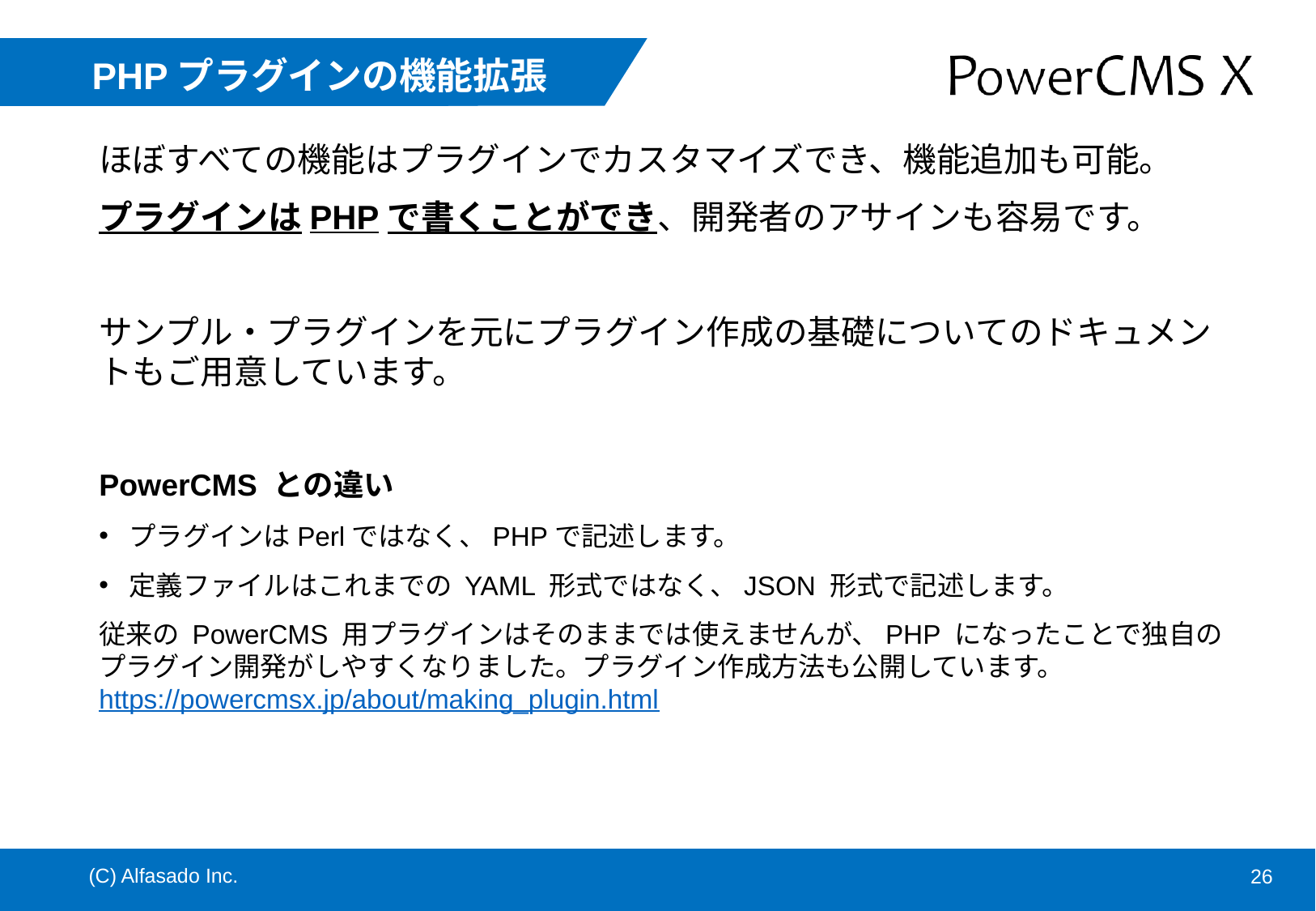

# PHPプラグインの機能拡張
ほぼすべての機能はプラグインでカスタマイズでき、機能追加も可能。
プラグインはPHPで書くことができ、開発者のアサインも容易です。

サンプル・プラグインを元にプラグイン作成の基礎についてのドキュメントもご用意しています。

PowerCMS との違い
プラグインはPerlではなく、PHPで記述します。
定義ファイルはこれまでの YAML 形式ではなく、JSON 形式で記述します。
従来の PowerCMS 用プラグインはそのままでは使えませんが、PHP になったことで独自のプラグイン開発がしやすくなりました。プラグイン作成方法も公開しています。
https://powercmsx.jp/about/making_plugin.html

(C) Alfasado Inc.
26